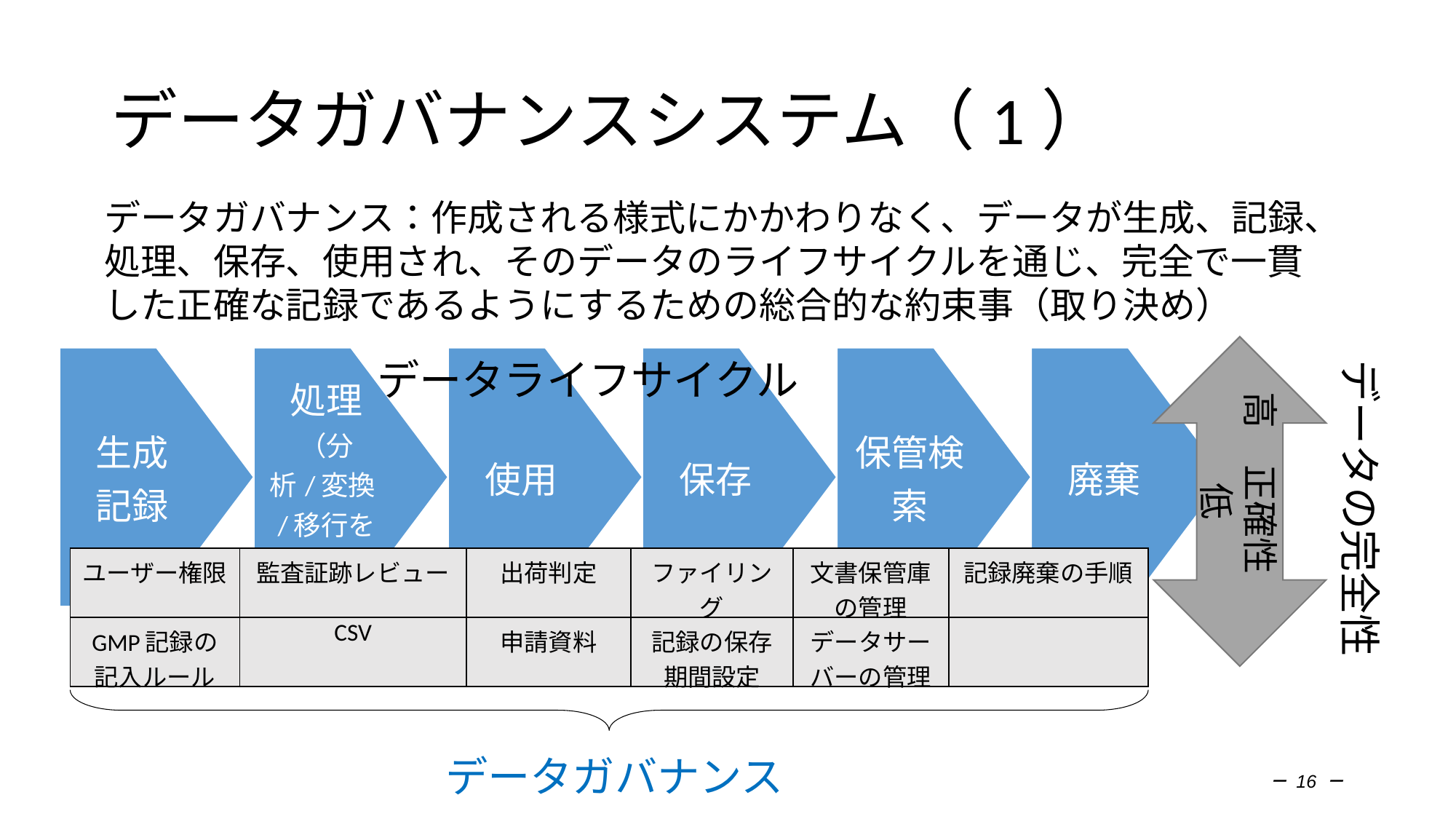

# データガバナンスシステム（1）

データガバナンス：作成される様式にかかわりなく、データが生成、記録、処理、保存、使用され、そのデータのライフサイクルを通じ、完全で一貫した正確な記録であるようにするための総合的な約束事（取り決め）
高　正確性　低
生成
記録
使用
保存
保管検索
廃棄
データライフサイクル
データの完全性
| ユーザー権限 | 監査証跡レビュー | 出荷判定 | ファイリング | 文書保管庫の管理 | 記録廃棄の手順 |
| --- | --- | --- | --- | --- | --- |
| GMP記録の 記入ルール | CSV | 申請資料 | 記録の保存期間設定 | データサーバーの管理 |  |
データガバナンス
－ 16 －